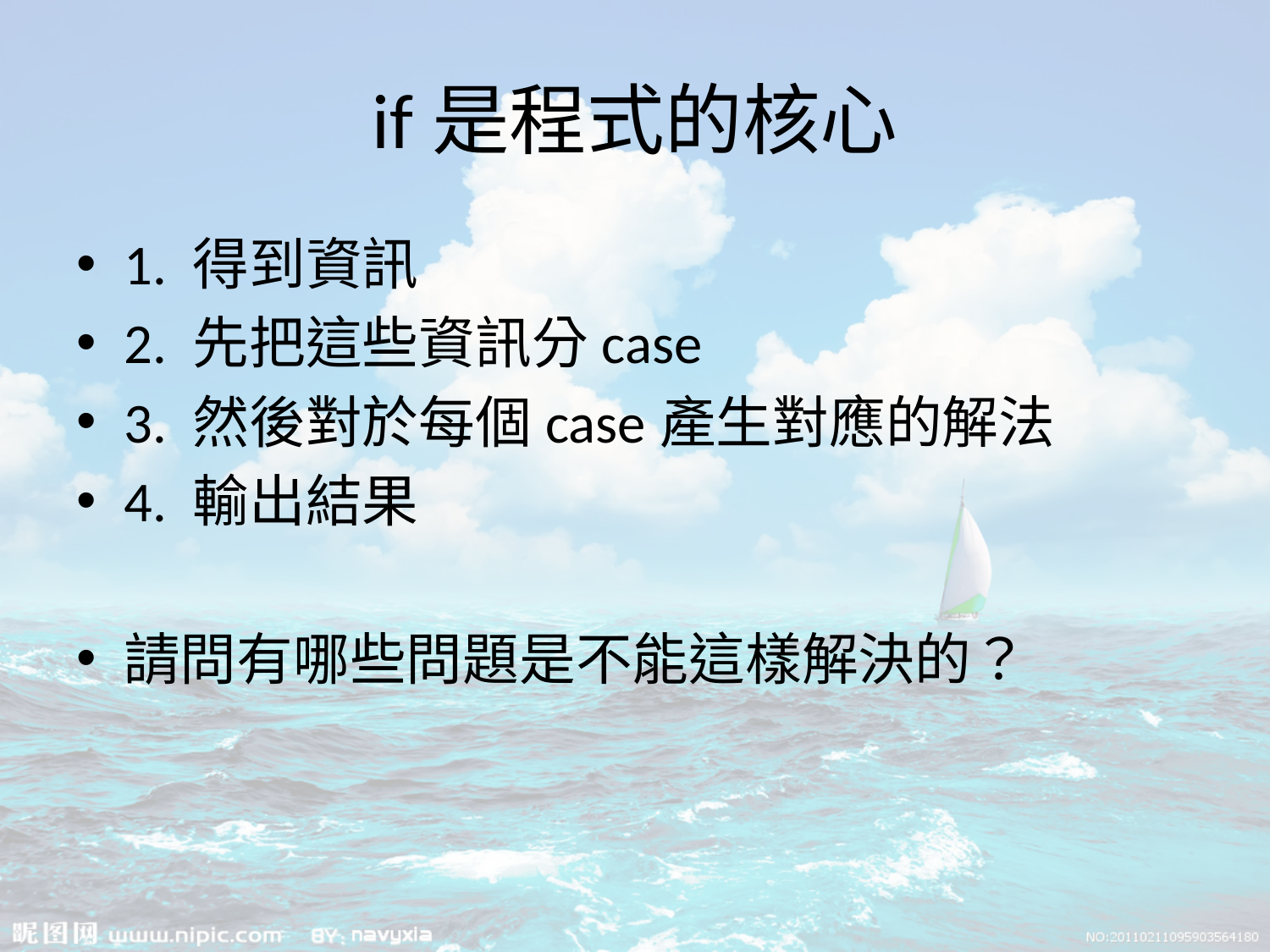

# if是程式的核心
1. 得到資訊
2. 先把這些資訊分case
3. 然後對於每個case產生對應的解法
4. 輸出結果

請問有哪些問題是不能這樣解決的？